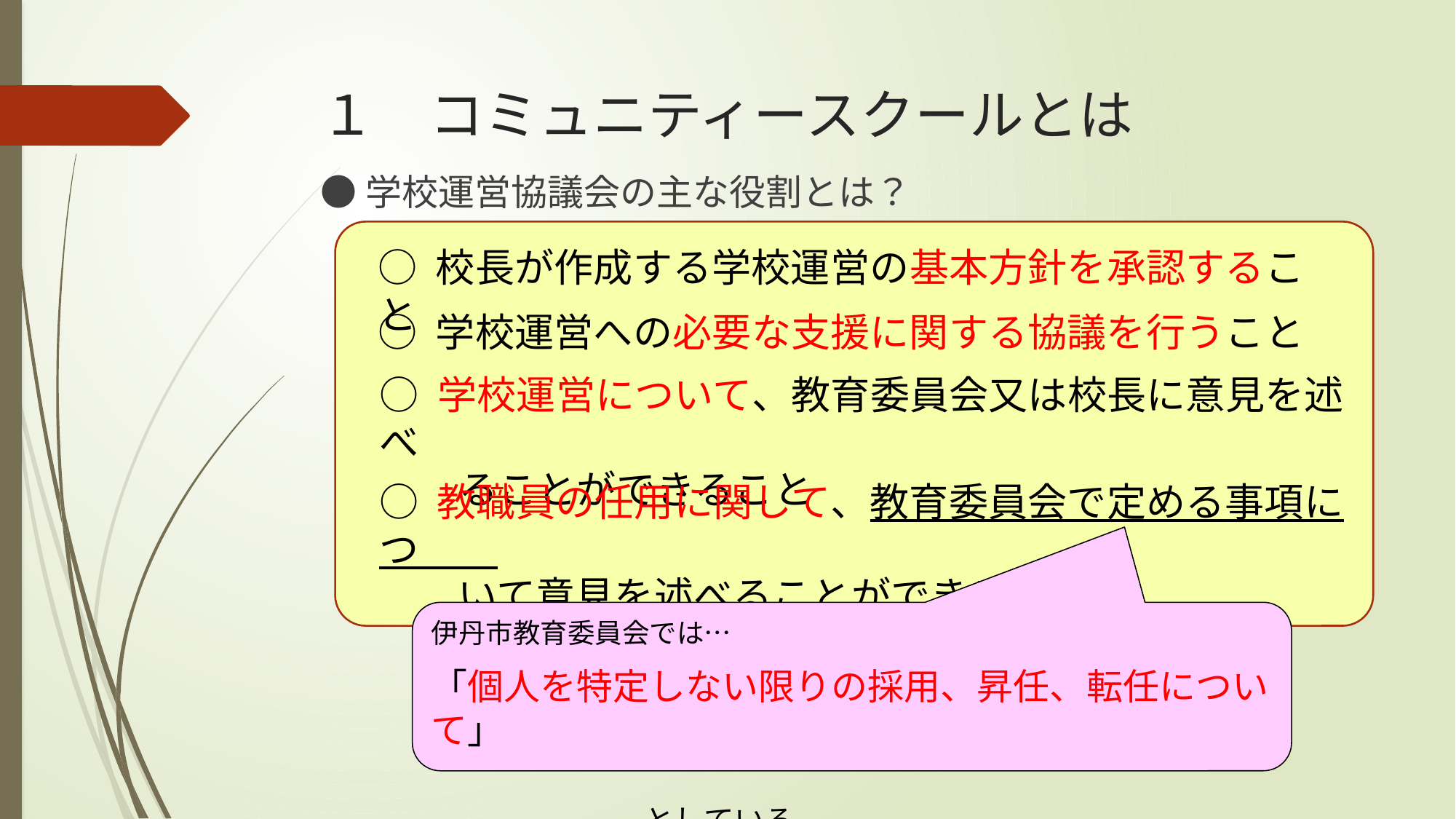

# １　コミュニティースクールとは
●学校運営協議会の主な役割とは？

○ 校長が作成する学校運営の基本方針を承認すること
○ 学校運営への必要な支援に関する協議を行うこと
○ 学校運営について、教育委員会又は校長に意見を述べ
　　ることができること
○ 教職員の任用に関して、教育委員会で定める事項につ
　　いて意見を述べることができること
伊丹市教育委員会では…

「個人を特定しない限りの採用、昇任、転任について」

　　　　　　　　　　　　　　　　　　　　　　　　　　　　　　　　　　としている